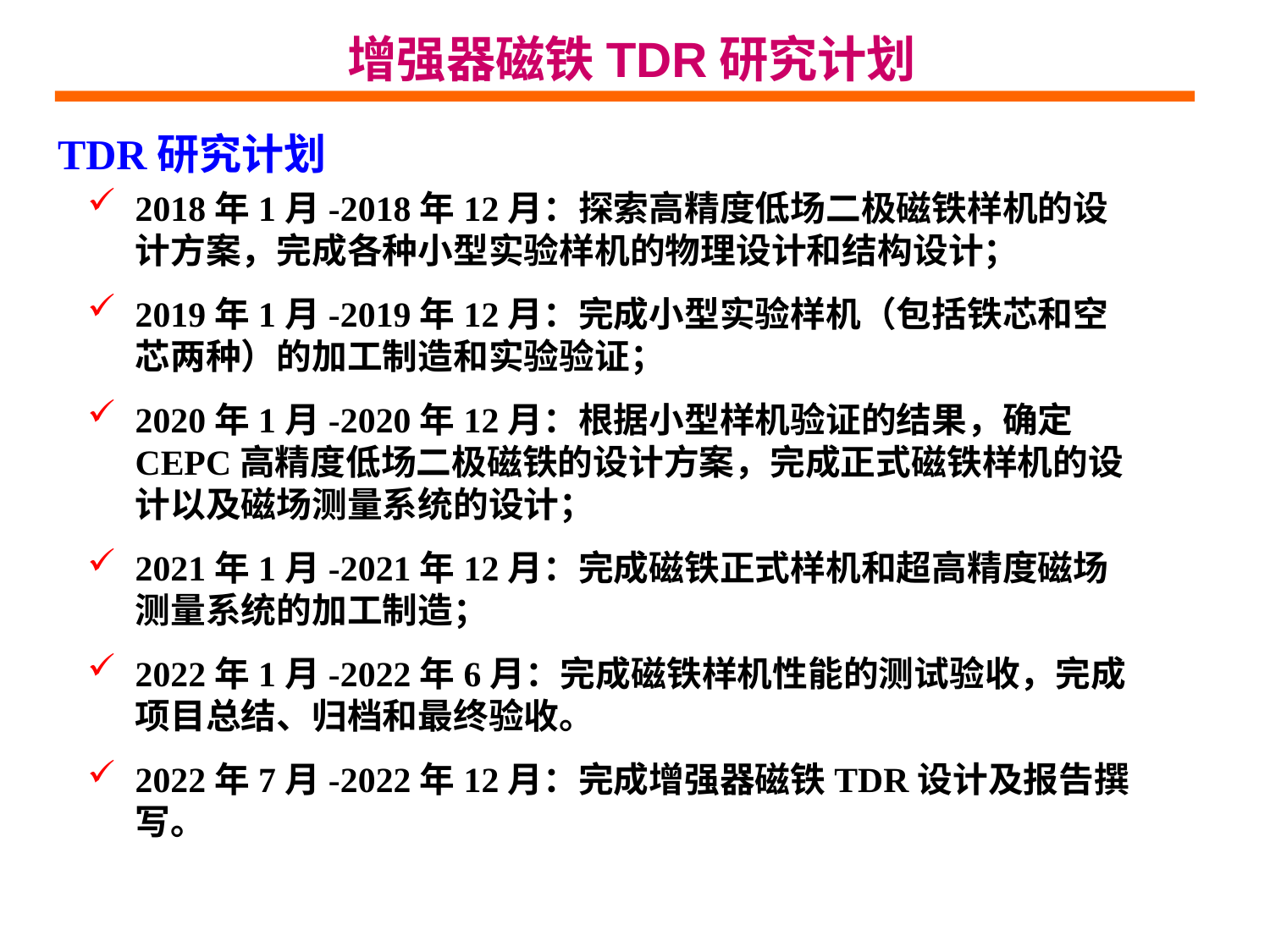

增强器磁铁TDR研究计划

TDR研究计划
2018年1月-2018年12月：探索高精度低场二极磁铁样机的设计方案，完成各种小型实验样机的物理设计和结构设计；
2019年1月-2019年12月：完成小型实验样机（包括铁芯和空芯两种）的加工制造和实验验证；
2020年1月-2020年12月：根据小型样机验证的结果，确定CEPC高精度低场二极磁铁的设计方案，完成正式磁铁样机的设计以及磁场测量系统的设计；
2021年1月-2021年12月：完成磁铁正式样机和超高精度磁场测量系统的加工制造；
2022年1月-2022年6月：完成磁铁样机性能的测试验收，完成项目总结、归档和最终验收。
2022年7月-2022年12月：完成增强器磁铁TDR设计及报告撰写。